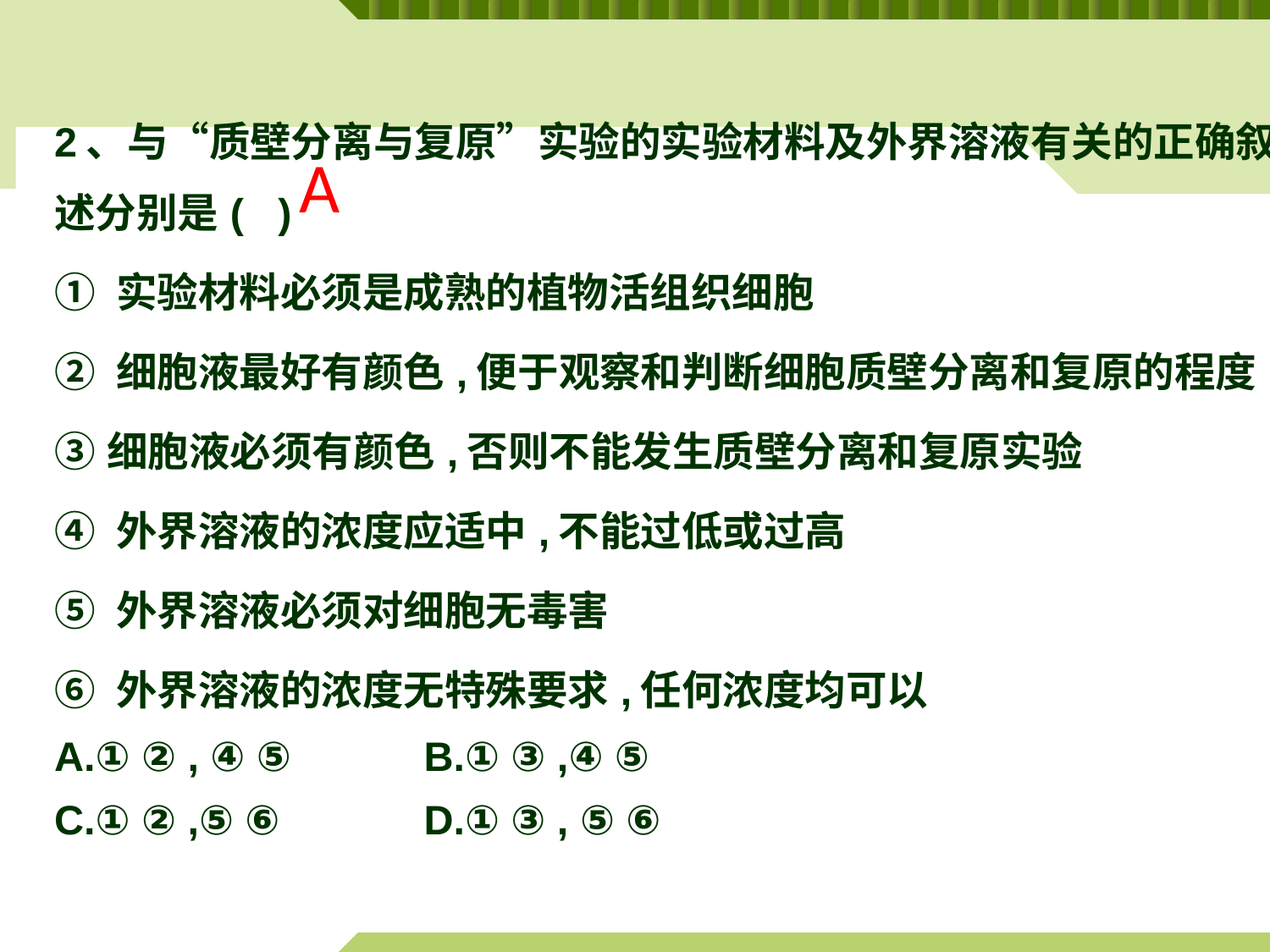

# 2、与“质壁分离与复原”实验的实验材料及外界溶液有关的正确叙述分别是(   )
① 实验材料必须是成熟的植物活组织细胞
② 细胞液最好有颜色,便于观察和判断细胞质壁分离和复原的程度
③细胞液必须有颜色,否则不能发生质壁分离和复原实验
④ 外界溶液的浓度应适中,不能过低或过高
⑤ 外界溶液必须对细胞无毒害
⑥ 外界溶液的浓度无特殊要求,任何浓度均可以
A.① ② , ④ ⑤     	B.① ③ ,④ ⑤
C.① ② ,⑤ ⑥     	D.① ③ , ⑤ ⑥

A